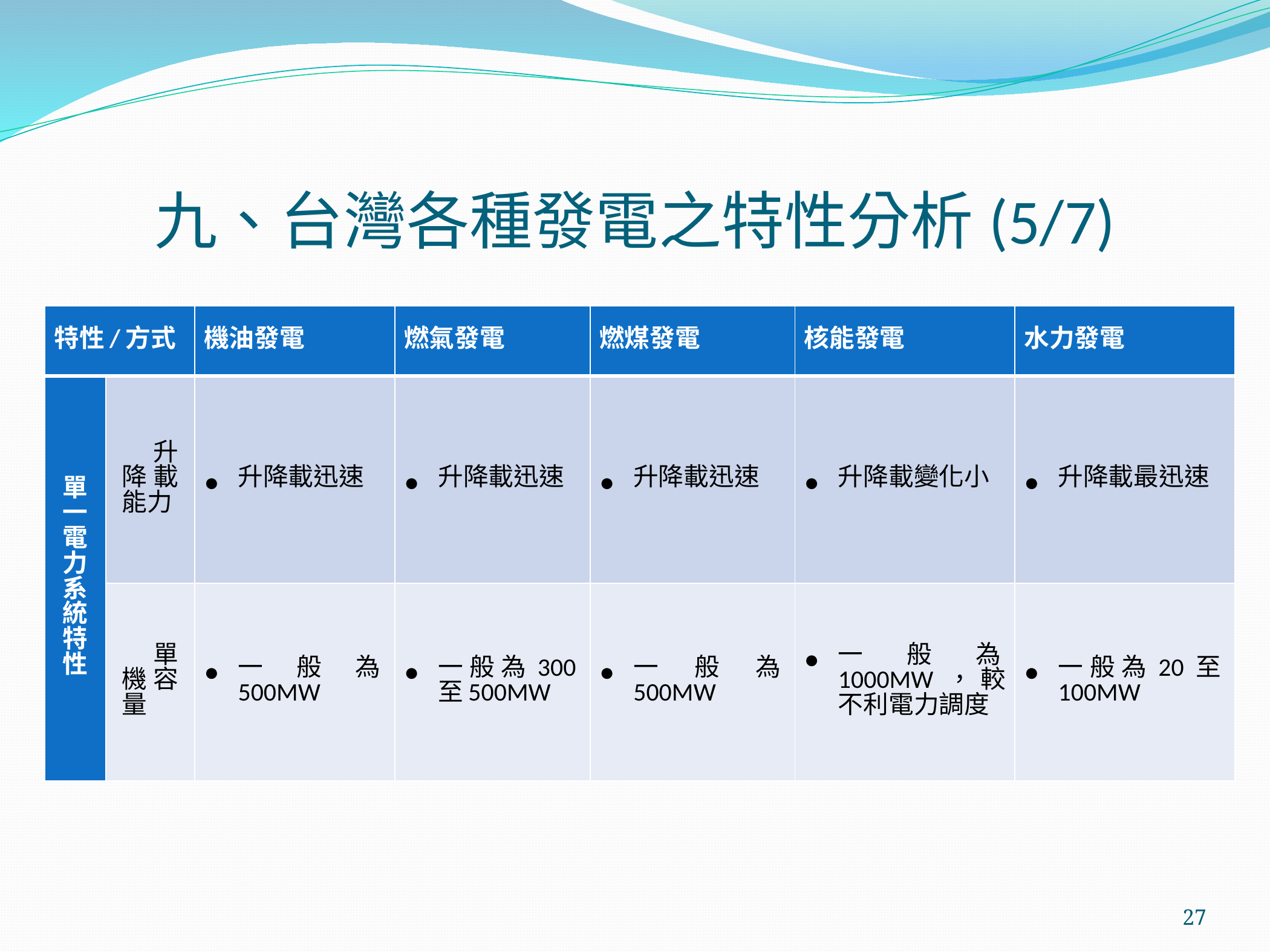

# 九、台灣各種發電之特性分析(5/7)
| 特性/方式 |  | 機油發電 | 燃氣發電 | 燃煤發電 | 核能發電 | 水力發電 |
| --- | --- | --- | --- | --- | --- | --- |
| 單一電力系統特性 | 升降載能力 | 升降載迅速 | 升降載迅速 | 升降載迅速 | 升降載變化小 | 升降載最迅速 |
|  | 單機容量 | 一般為500MW | 一般為300至500MW | 一般為500MW | 一般為1000MW，較不利電力調度 | 一般為20至100MW |
27